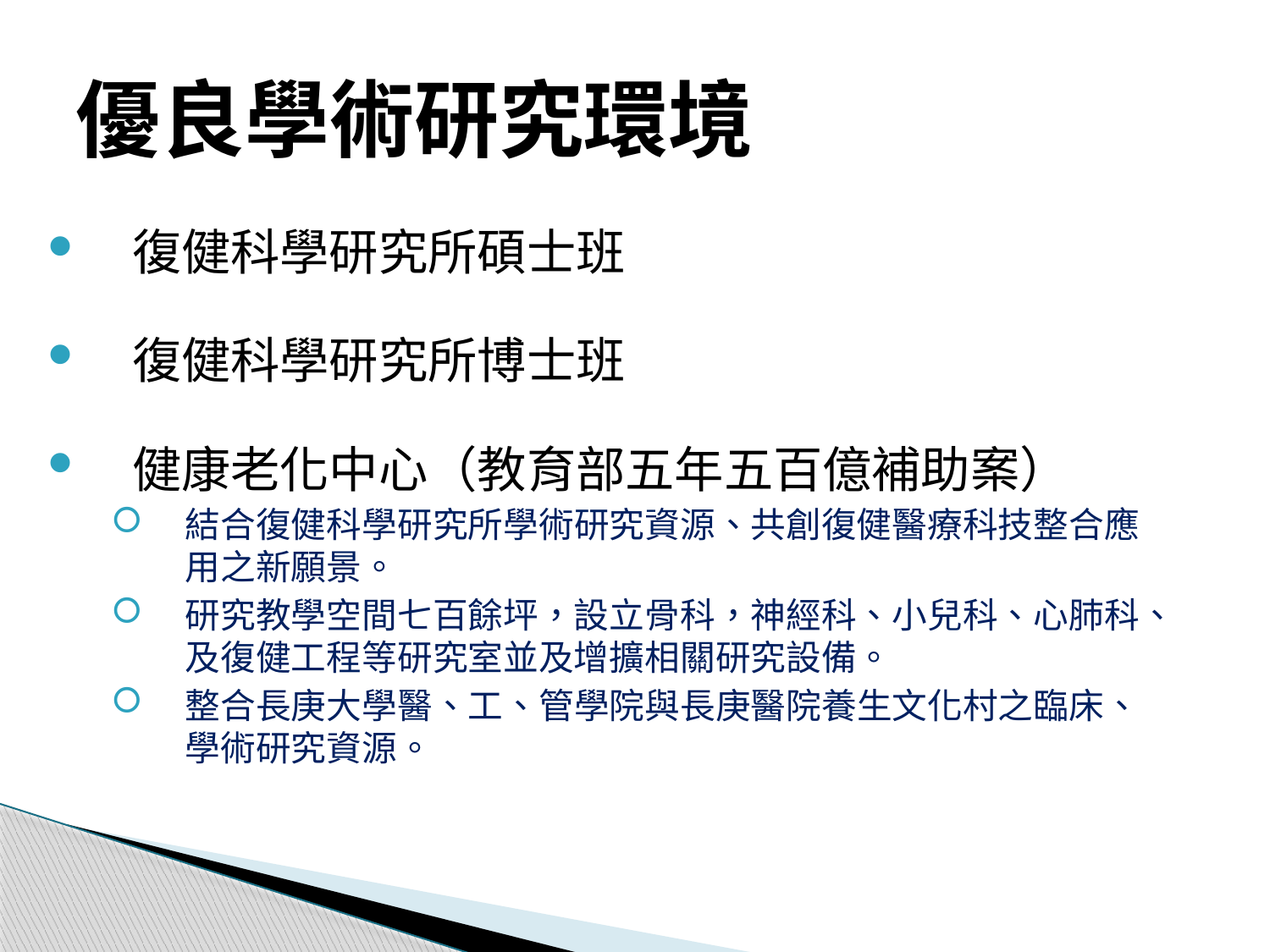

# 優良學術研究環境
復健科學研究所碩士班

復健科學研究所博士班

健康老化中心（教育部五年五百億補助案）
結合復健科學研究所學術研究資源、共創復健醫療科技整合應用之新願景。
研究教學空間七百餘坪，設立骨科，神經科、小兒科、心肺科、及復健工程等研究室並及增擴相關研究設備。
整合長庚大學醫、工、管學院與長庚醫院養生文化村之臨床、學術研究資源。